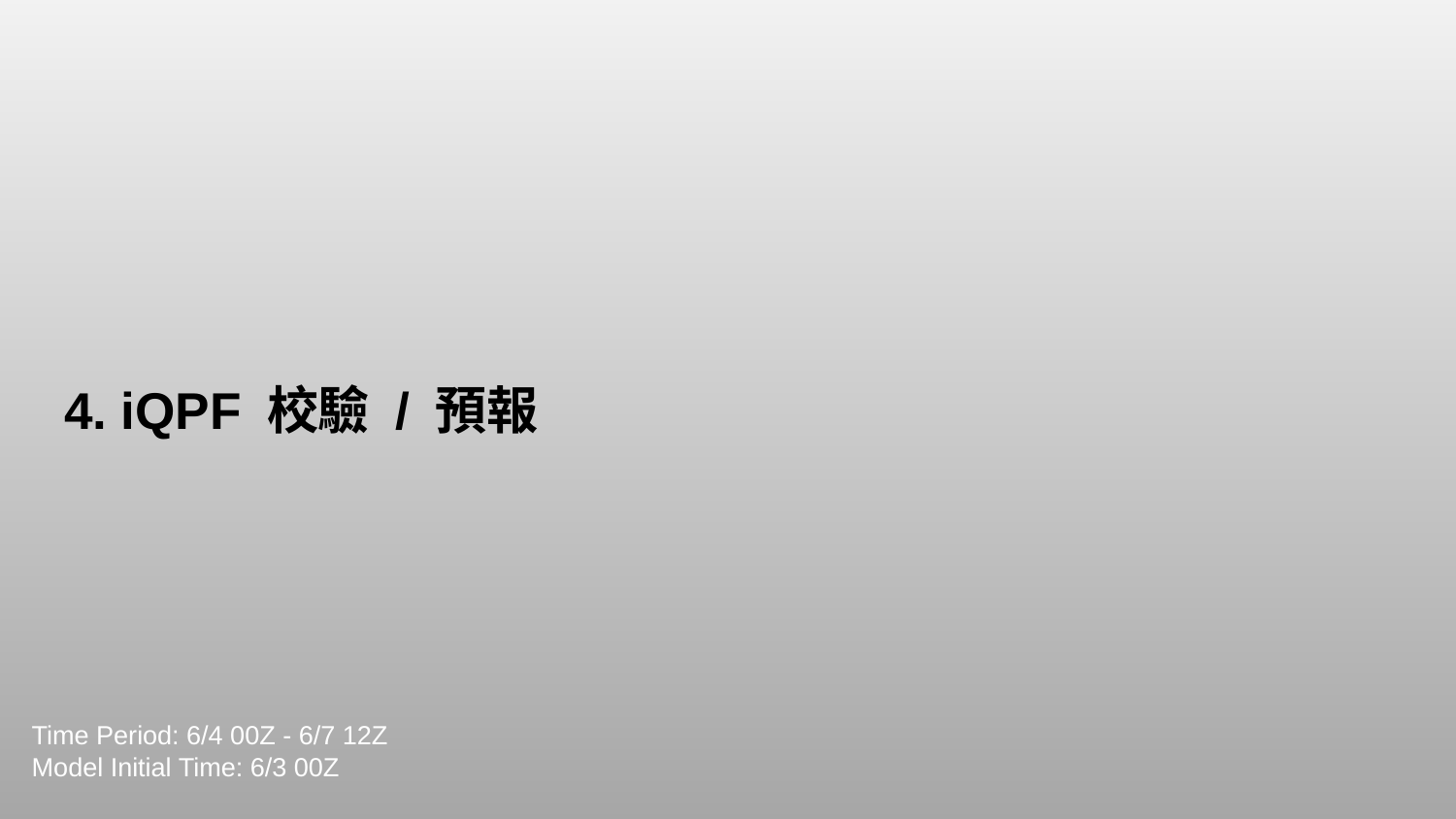

# 4. iQPF 校驗 / 預報

Time Period: 6/4 00Z - 6/7 12Z
Model Initial Time: 6/3 00Z